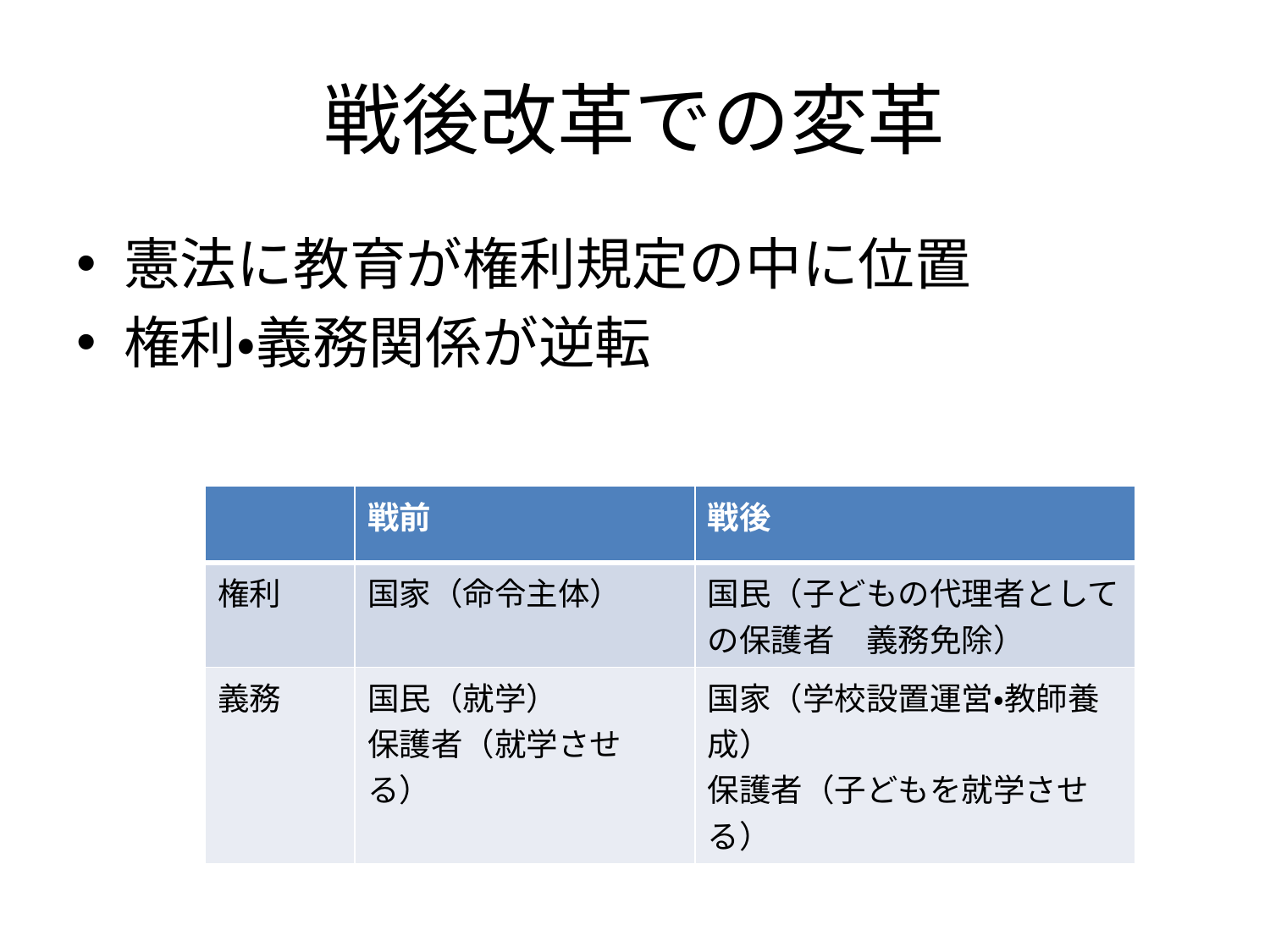

# 戦後改革での変革
憲法に教育が権利規定の中に位置
権利・義務関係が逆転

|  | 戦前 | 戦後 |
| --- | --- | --- |
| 権利 | 国家（命令主体） | 国民（子どもの代理者としての保護者　義務免除） |
| 義務 | 国民（就学） 保護者（就学させる） | 国家（学校設置運営・教師養成） 保護者（子どもを就学させる） |